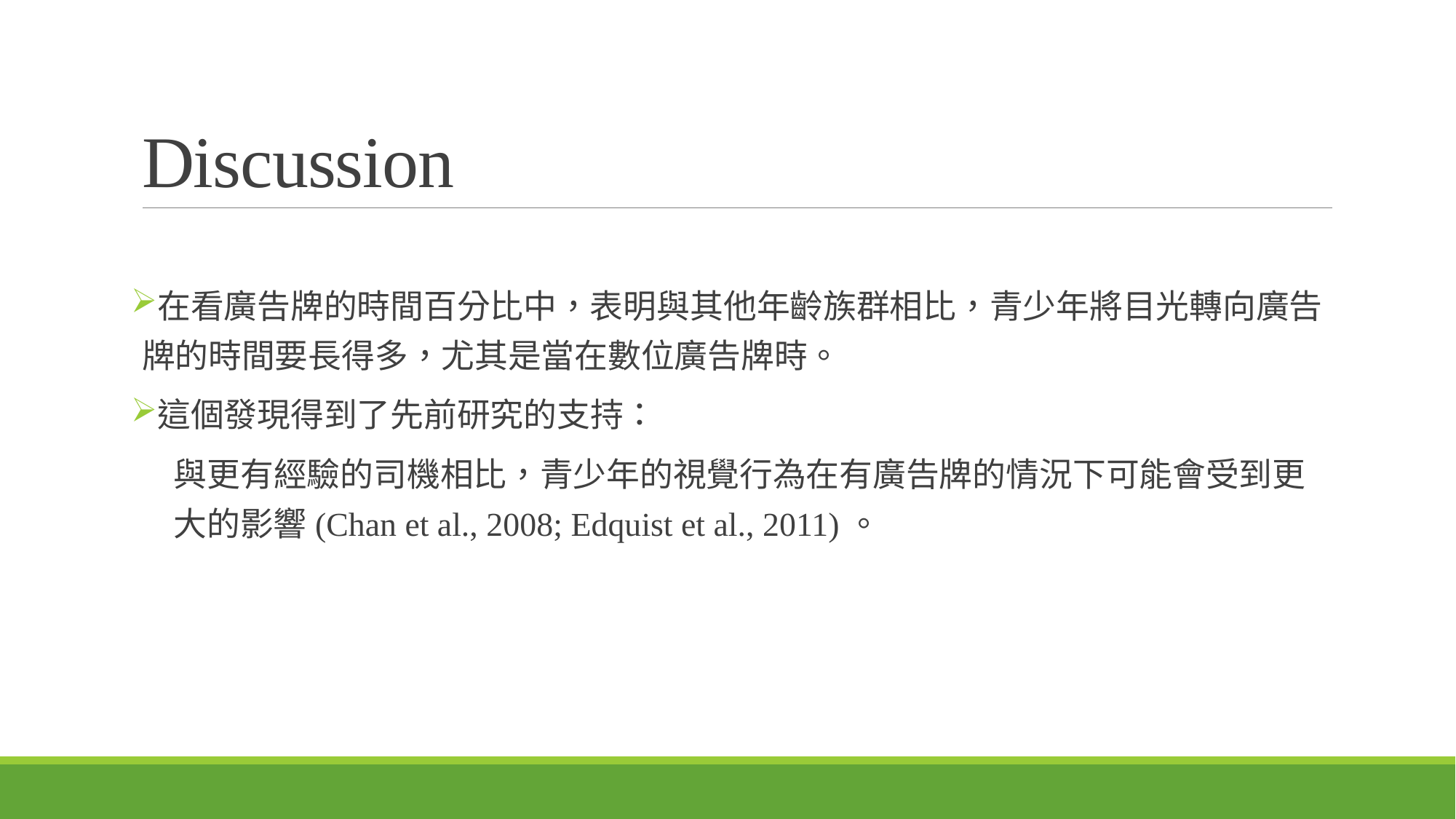

# Discussion

在看廣告牌的時間百分比中，表明與其他年齡族群相比，青少年將目光轉向廣告牌的時間要長得多，尤其是當在數位廣告牌時。
這個發現得到了先前研究的支持：
與更有經驗的司機相比，青少年的視覺行為在有廣告牌的情況下可能會受到更大的影響(Chan et al., 2008; Edquist et al., 2011)。